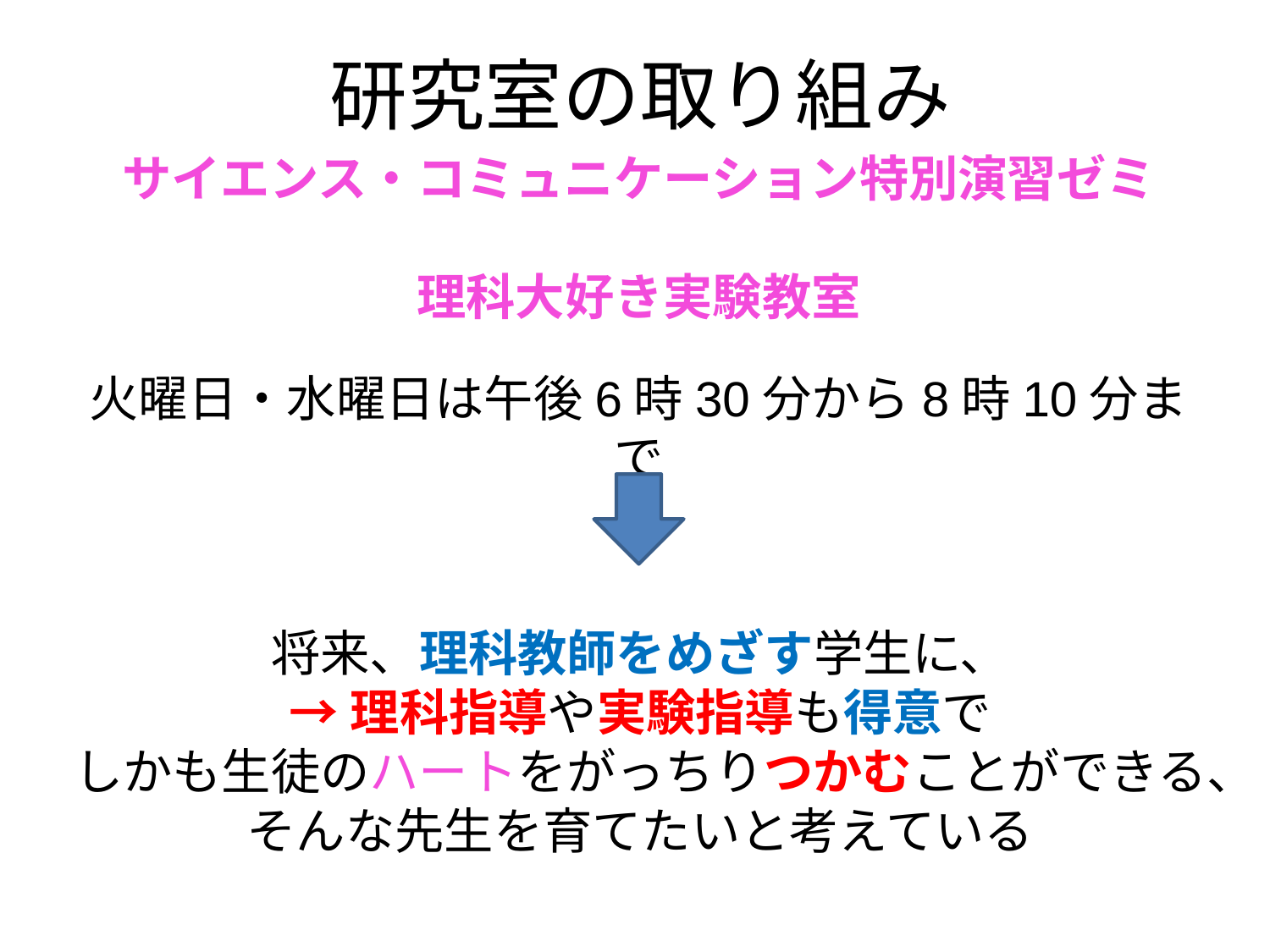

# 研究室の取り組み
サイエンス・コミュニケーション特別演習ゼミ

理科大好き実験教室

火曜日・水曜日は午後6時30分から8時10分まで

将来、理科教師をめざす学生に、
→理科指導や実験指導も得意で
しかも生徒のハートをがっちりつかむことができる、
そんな先生を育てたいと考えている